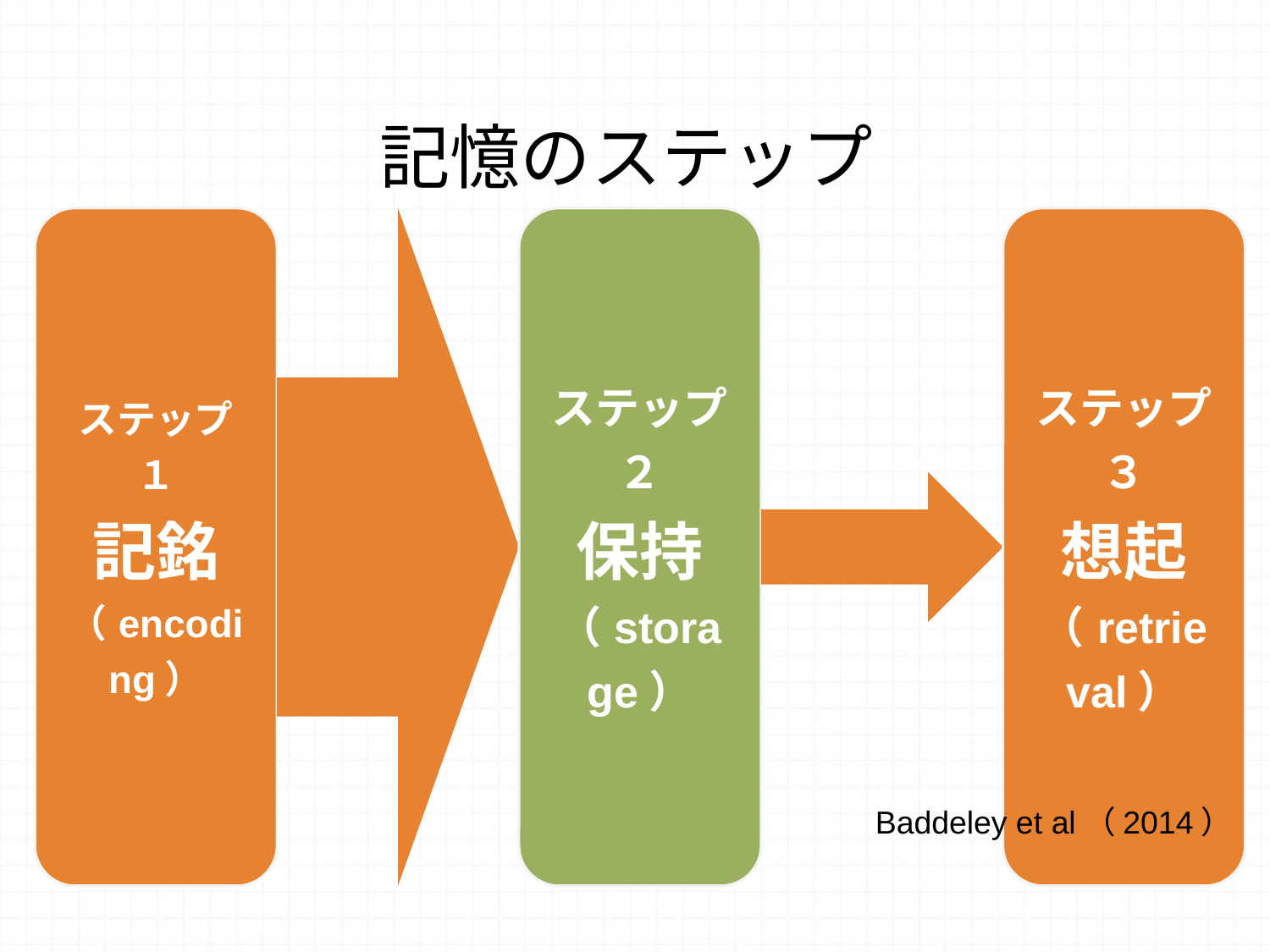

記憶のステップ
ステップ１
ステップ２
ステップ３
Baddeley et al（2014）
11